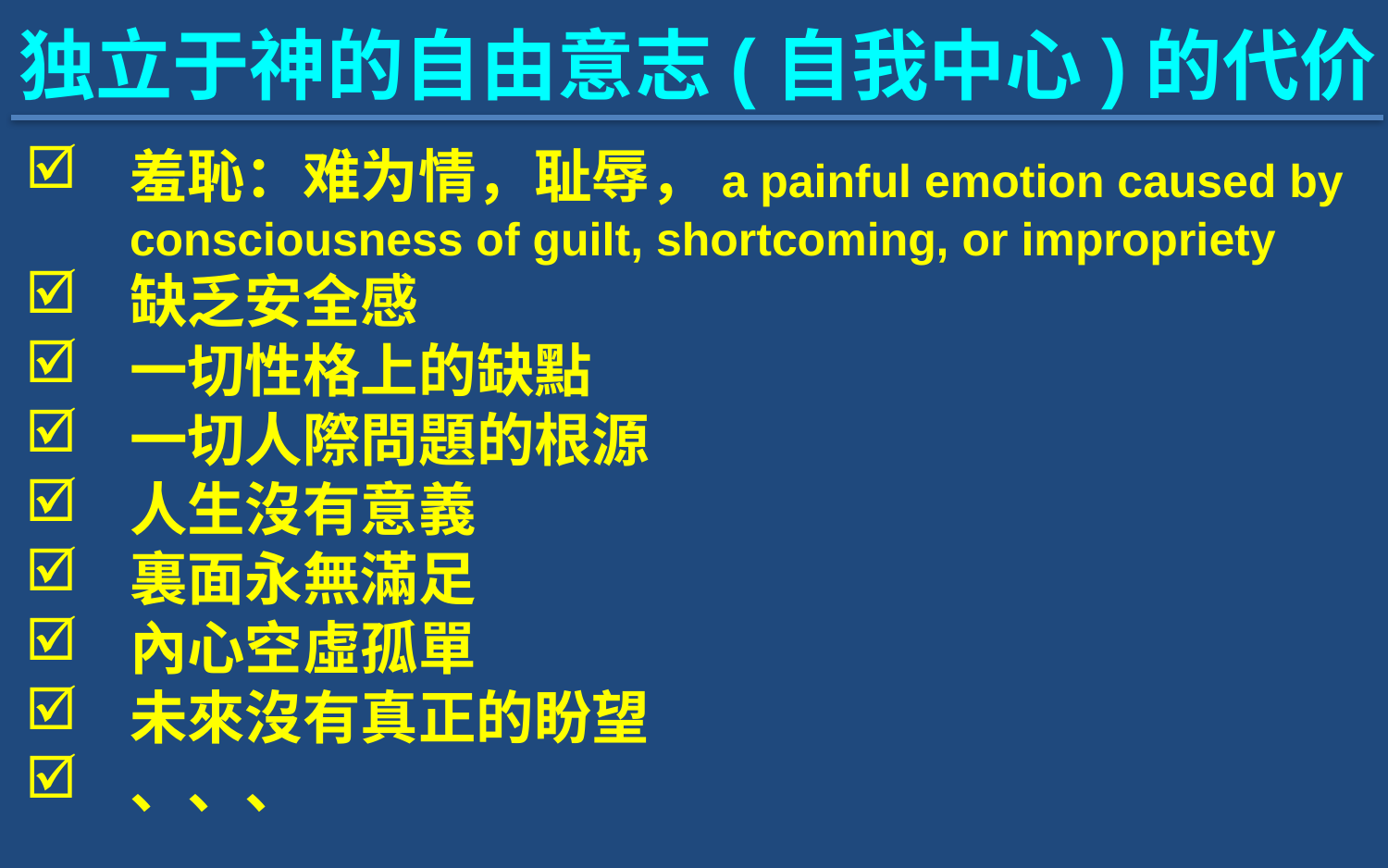

独立于神的自由意志(自我中心)的代价
羞恥：难为情，耻辱，a painful emotion caused by consciousness of guilt, shortcoming, or impropriety
缺乏安全感
一切性格上的缺點
一切人際問題的根源
人生沒有意義
裏面永無滿足
內心空虛孤單
未來沒有真正的盼望
、、、